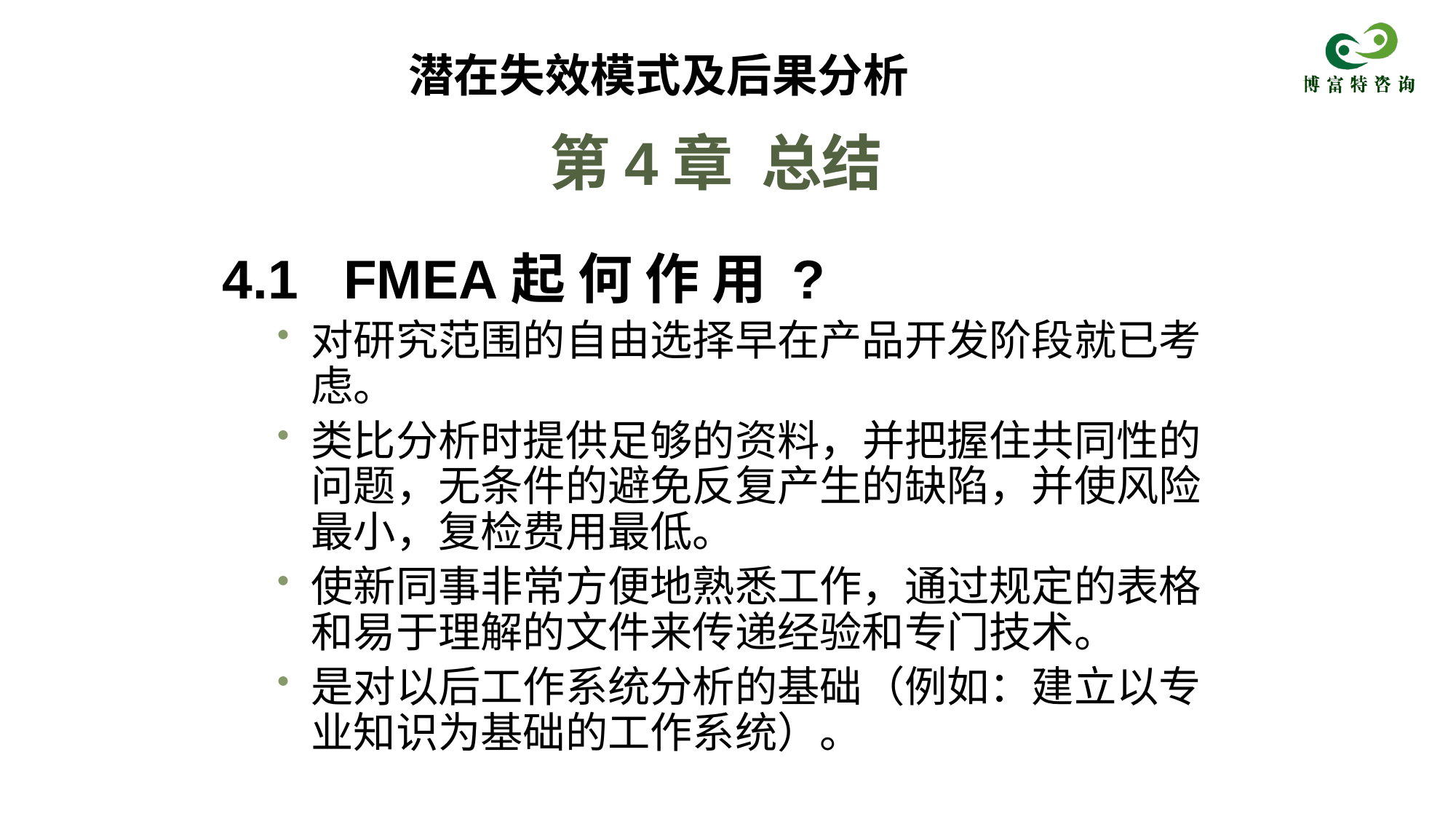

潜在失效模式及后果分析
# 第4章  总结
4.1   FMEA起 何 作 用 ?
对研究范围的自由选择早在产品开发阶段就已考虑。
类比分析时提供足够的资料，并把握住共同性的问题，无条件的避免反复产生的缺陷，并使风险最小，复检费用最低。
使新同事非常方便地熟悉工作，通过规定的表格和易于理解的文件来传递经验和专门技术。
是对以后工作系统分析的基础（例如：建立以专业知识为基础的工作系统）。
84